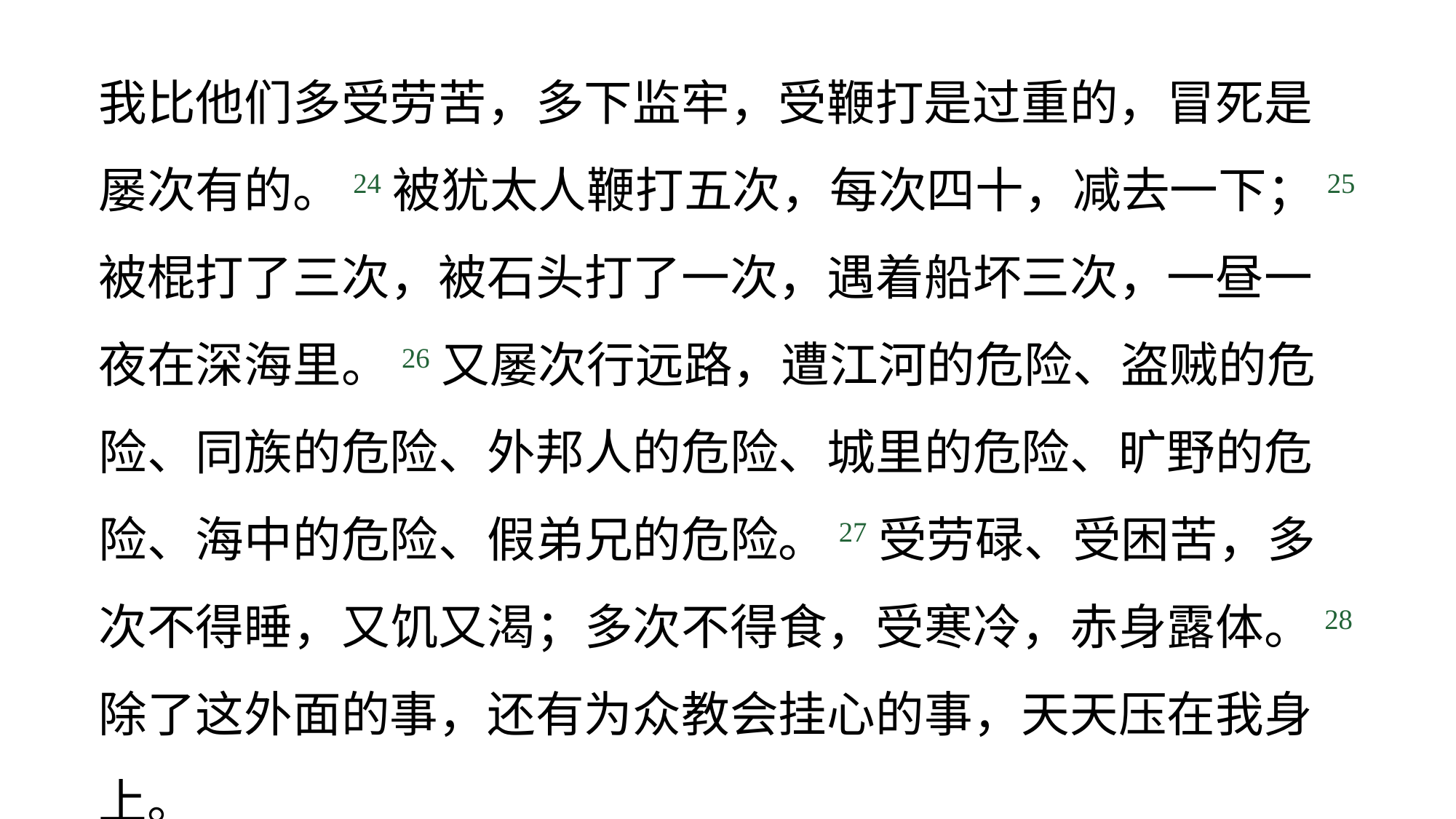

我比他们多受劳苦，多下监牢，受鞭打是过重的，冒死是屡次有的。24被犹太人鞭打五次，每次四十，减去一下；25被棍打了三次，被石头打了一次，遇着船坏三次，一昼一夜在深海里。26又屡次行远路，遭江河的危险、盗贼的危险、同族的危险、外邦人的危险、城里的危险、旷野的危险、海中的危险、假弟兄的危险。27受劳碌、受困苦，多次不得睡，又饥又渴；多次不得食，受寒冷，赤身露体。28除了这外面的事，还有为众教会挂心的事，天天压在我身上。